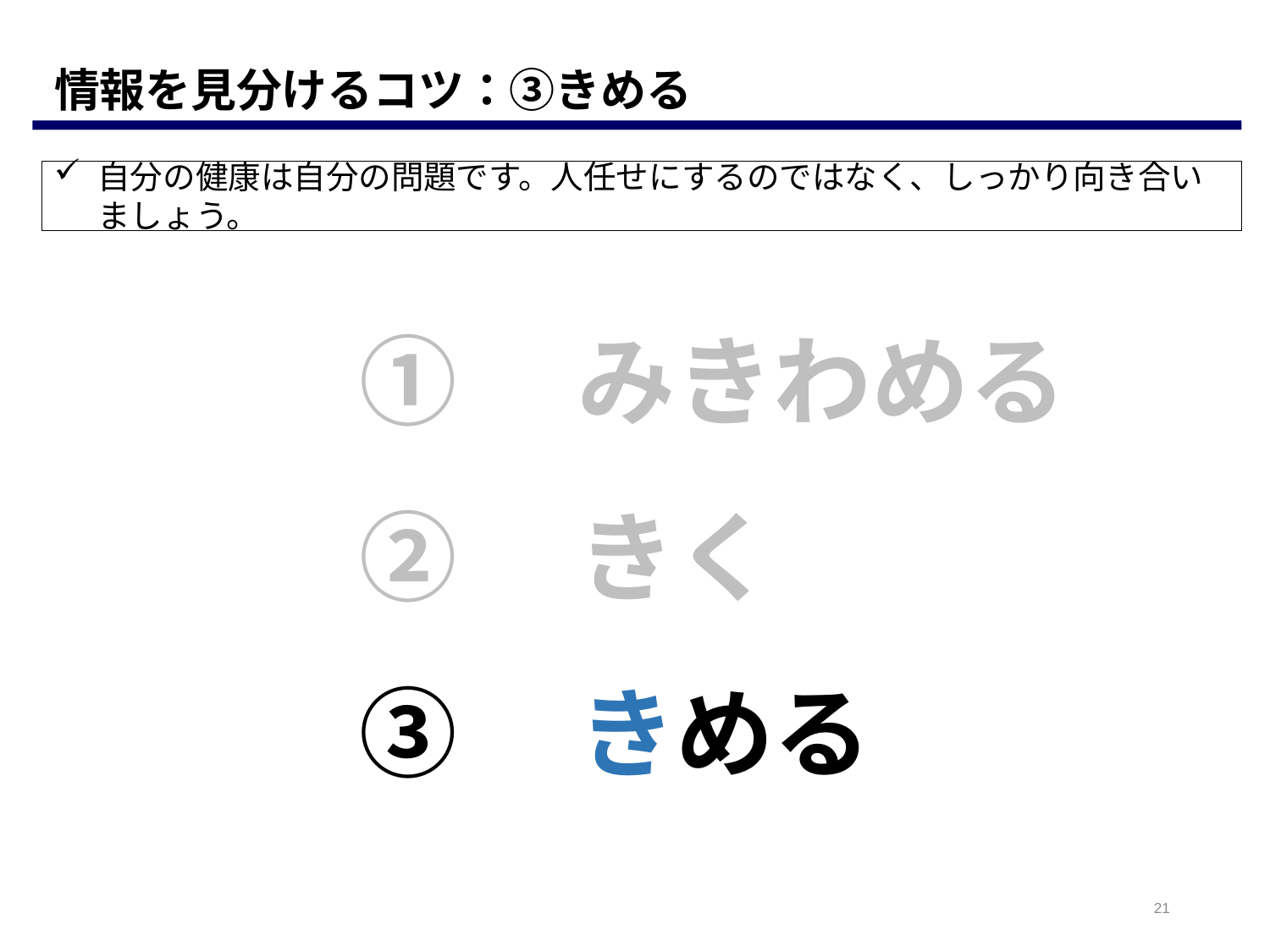

情報を見分けるコツ：③きめる

自分の健康は自分の問題です。人任せにするのではなく、しっかり向き合いましょう。
①　みきわめる
②　きく
③　きめる
21